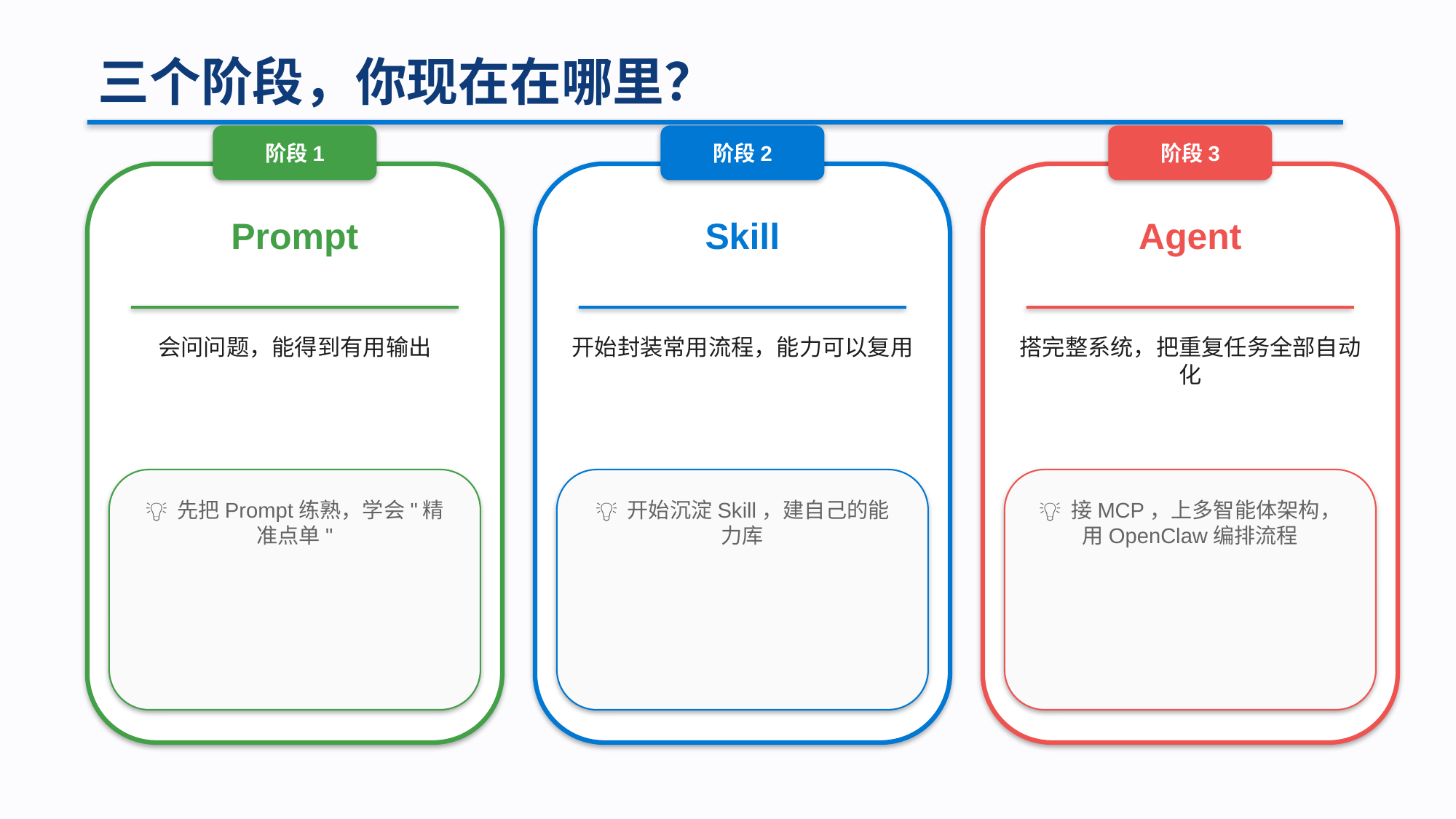

三个阶段，你现在在哪里？

阶段1
阶段2
阶段3

Prompt
Skill
Agent

会问问题，能得到有用输出
开始封装常用流程，能力可以复用
搭完整系统，把重复任务全部自动化

💡 先把Prompt练熟，学会"精准点单"
💡 开始沉淀Skill，建自己的能力库
💡 接MCP，上多智能体架构，用OpenClaw编排流程